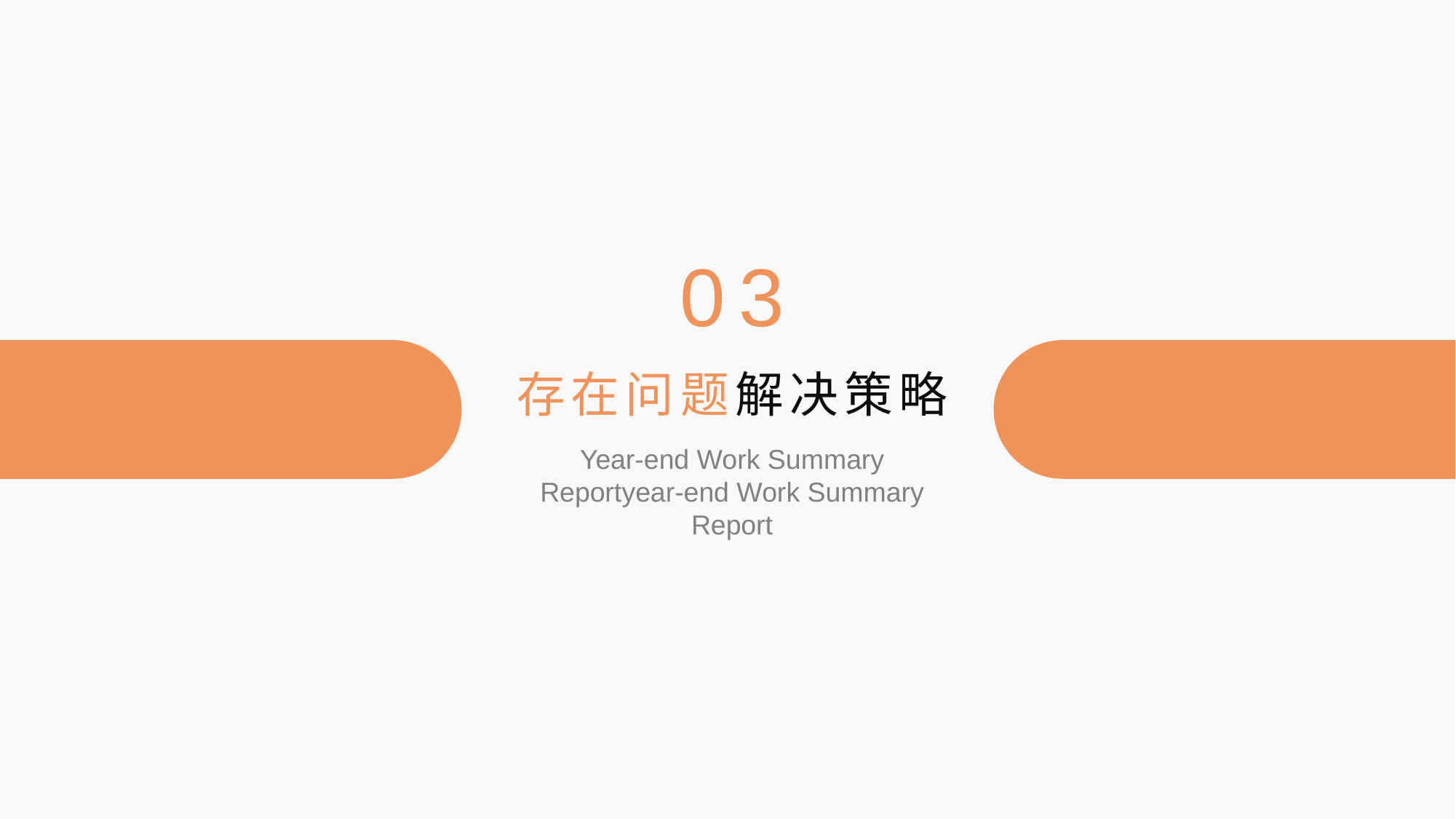

03

存在问题解决策略
Year-end Work Summary Reportyear-end Work Summary Report